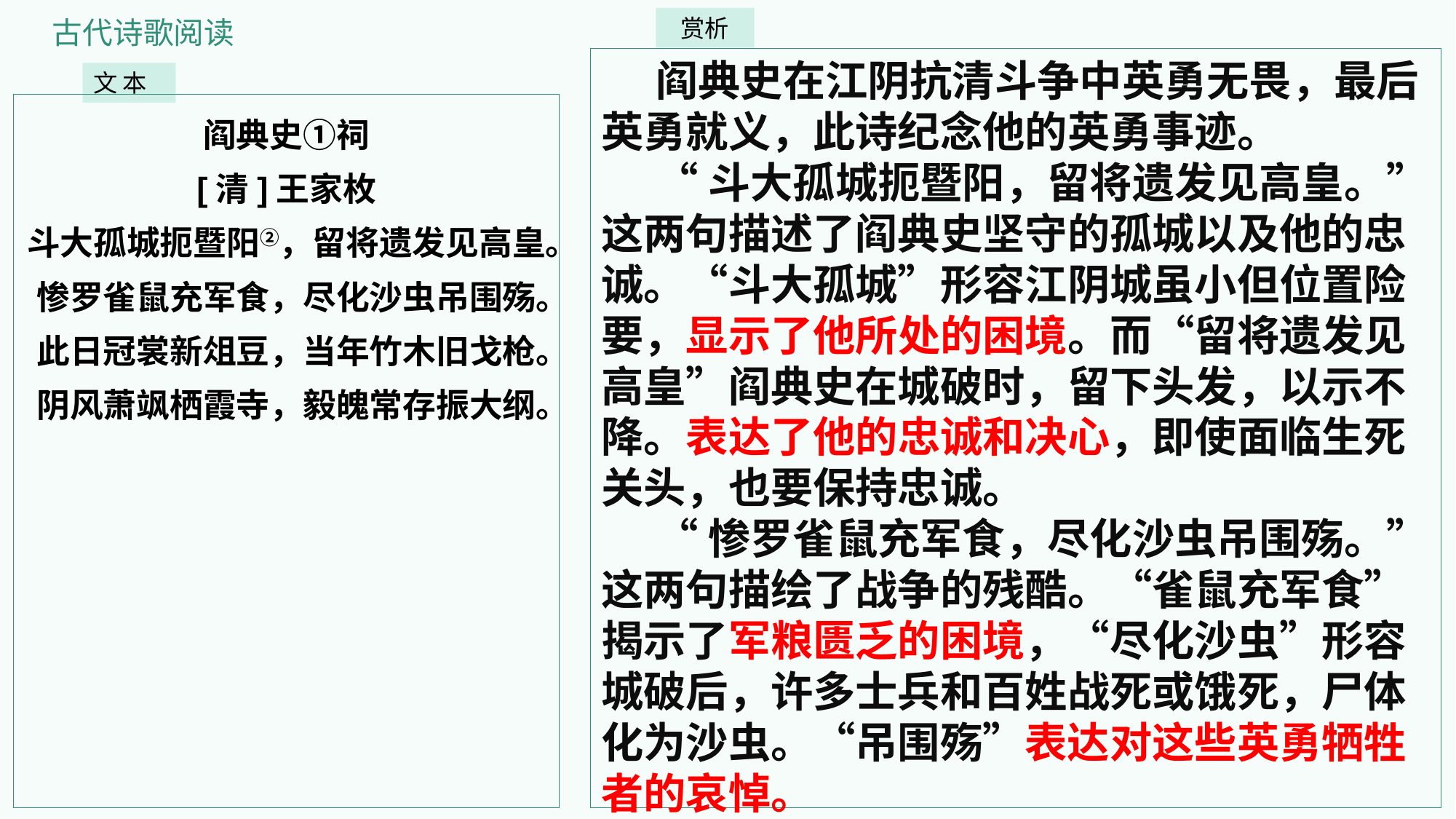

古代诗歌阅读
赏析
阎典史在江阴抗清斗争中英勇无畏，最后英勇就义，此诗纪念他的英勇事迹。
“斗大孤城扼暨阳，留将遗发见高皇。”这两句描述了阎典史坚守的孤城以及他的忠诚。“斗大孤城”形容江阴城虽小但位置险要，显示了他所处的困境。而“留将遗发见高皇”阎典史在城破时，留下头发，以示不降。表达了他的忠诚和决心，即使面临生死关头，也要保持忠诚。
“惨罗雀鼠充军食，尽化沙虫吊围殇。”这两句描绘了战争的残酷。“雀鼠充军食”揭示了军粮匮乏的困境，“尽化沙虫”形容城破后，许多士兵和百姓战死或饿死，尸体化为沙虫。“吊围殇”表达对这些英勇牺牲者的哀悼。

文 本
阎典史①祠
[清]王家枚
斗大孤城扼暨阳②，留将遗发见高皇。
惨罗雀鼠充军食，尽化沙虫吊围殇。
此日冠裳新俎豆，当年竹木旧戈枪。
阴风萧飒栖霞寺，毅魄常存振大纲。